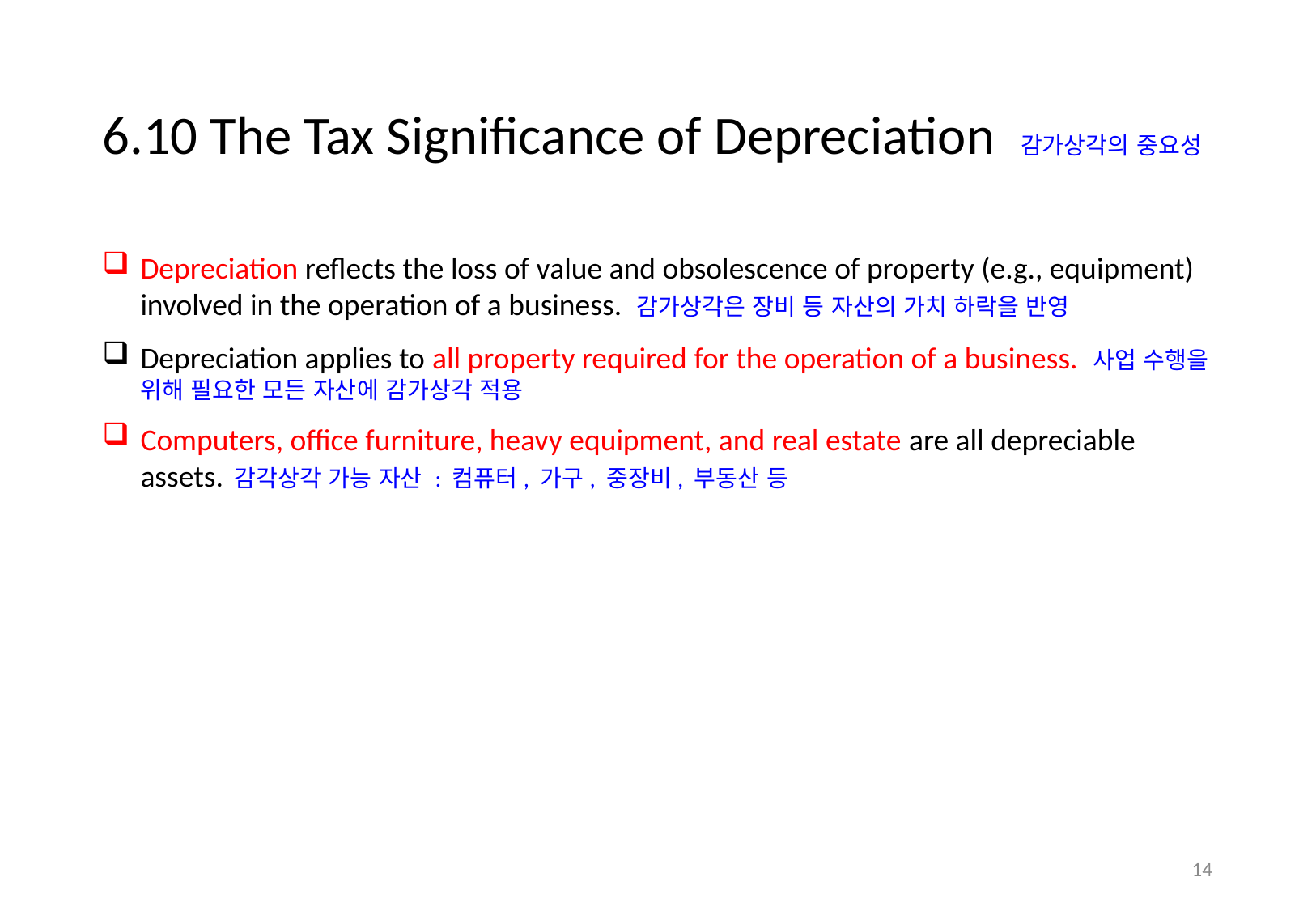

# 6.10 The Tax Significance of Depreciation 감가상각의 중요성
Depreciation reflects the loss of value and obsolescence of property (e.g., equipment) involved in the operation of a business. 감가상각은 장비 등 자산의 가치 하락을 반영
Depreciation applies to all property required for the operation of a business. 사업 수행을 위해 필요한 모든 자산에 감가상각 적용
Computers, office furniture, heavy equipment, and real estate are all depreciable assets. 감각상각 가능 자산 : 컴퓨터, 가구, 중장비, 부동산 등
14